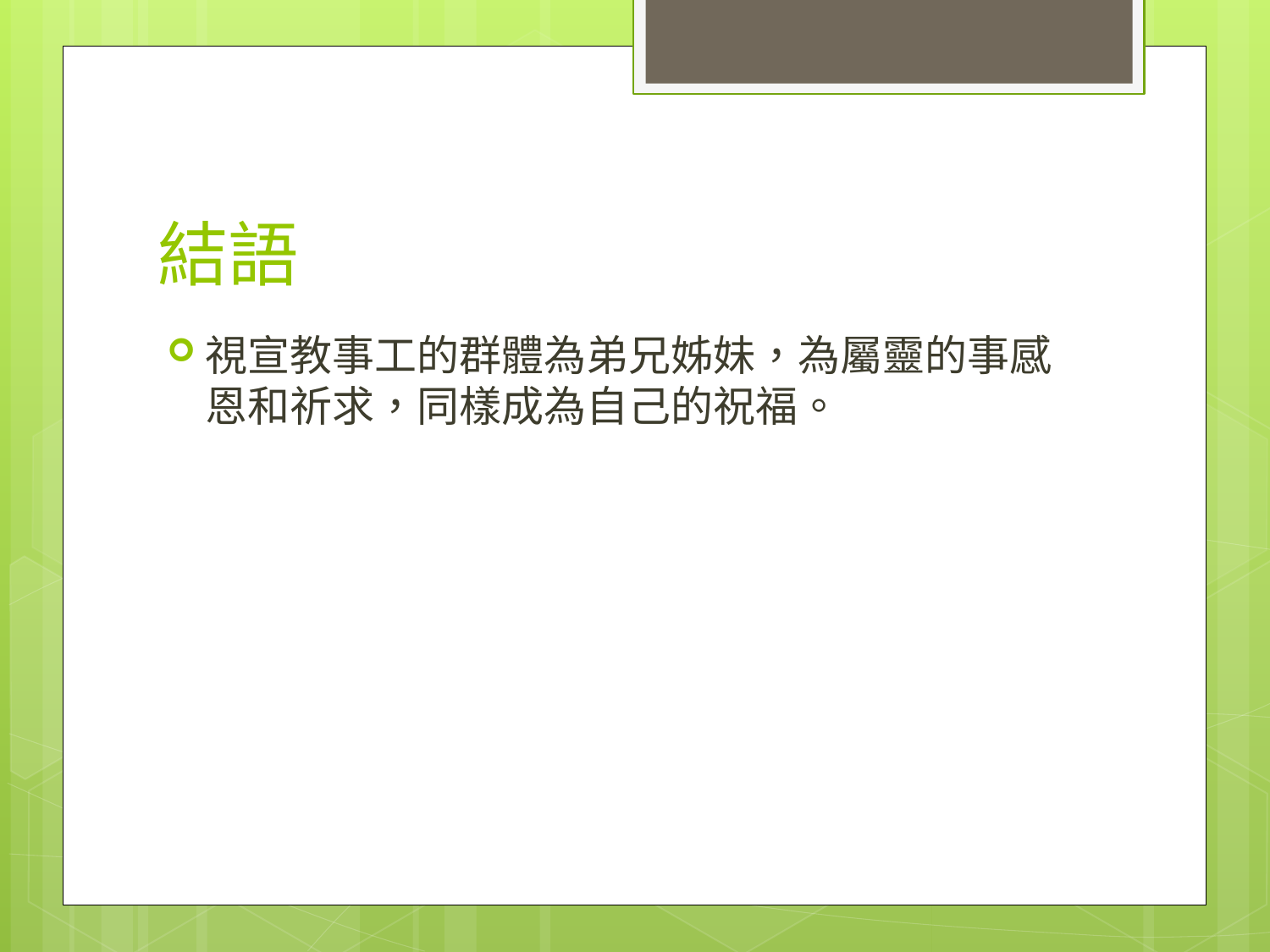

# 結語
視宣教事工的群體為弟兄姊妹，為屬靈的事感恩和祈求，同樣成為自己的祝福。